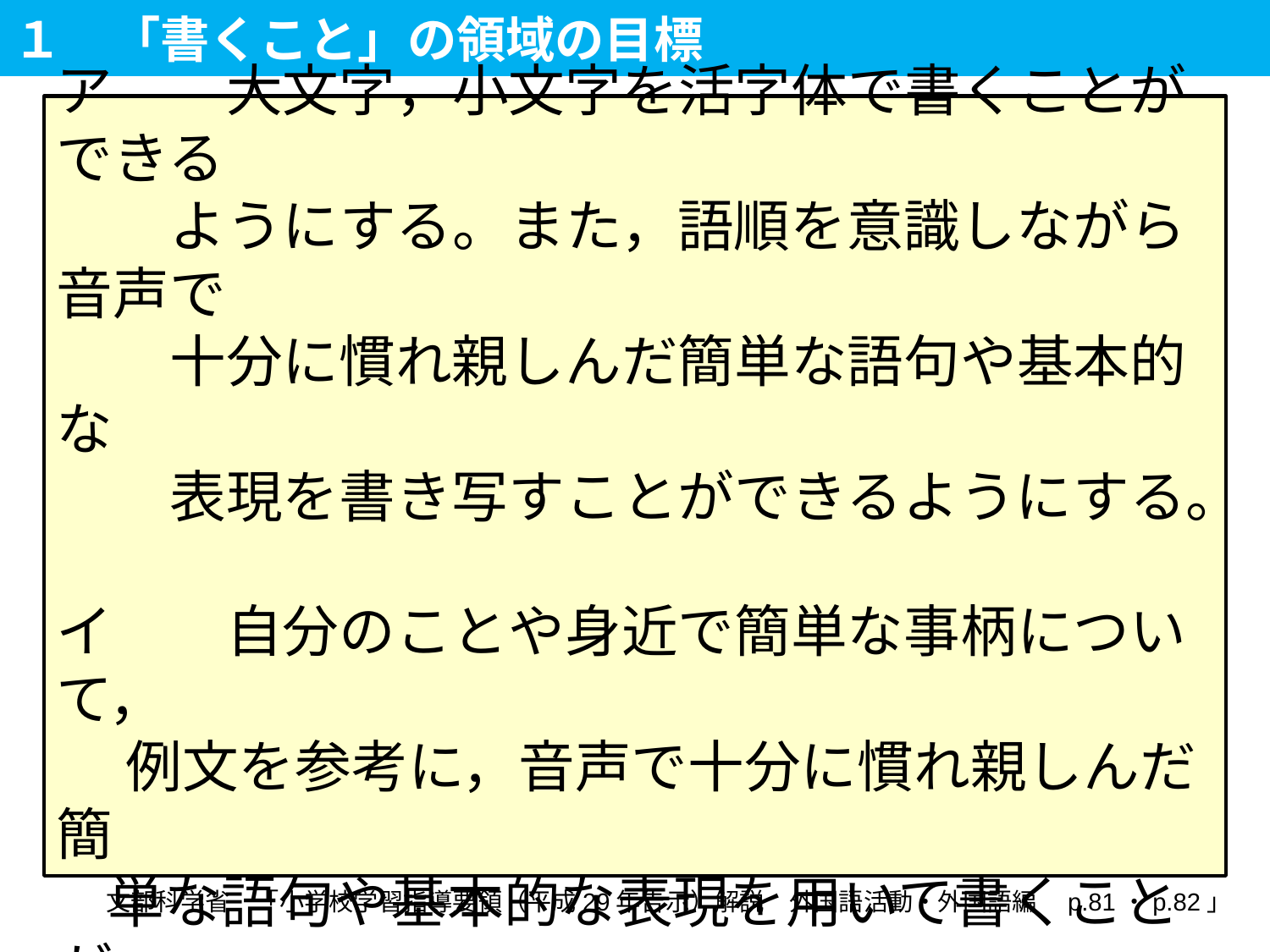

１　「書くこと」の領域の目標
「書くこと」の領域の目標

ア　　大文字，小文字を活字体で書くことができる
　　ようにする。また，語順を意識しながら音声で
　　十分に慣れ親しんだ簡単な語句や基本的な
　　表現を書き写すことができるようにする。

イ　　自分のことや身近で簡単な事柄について，
　 例文を参考に，音声で十分に慣れ親しんだ簡
   単な語句や基本的な表現を用いて書くことが
   できるようにする。
文部科学省　「小学校学習指導要領（平成29年告示）解説　外国語活動・外国語編　p.81・p.82」